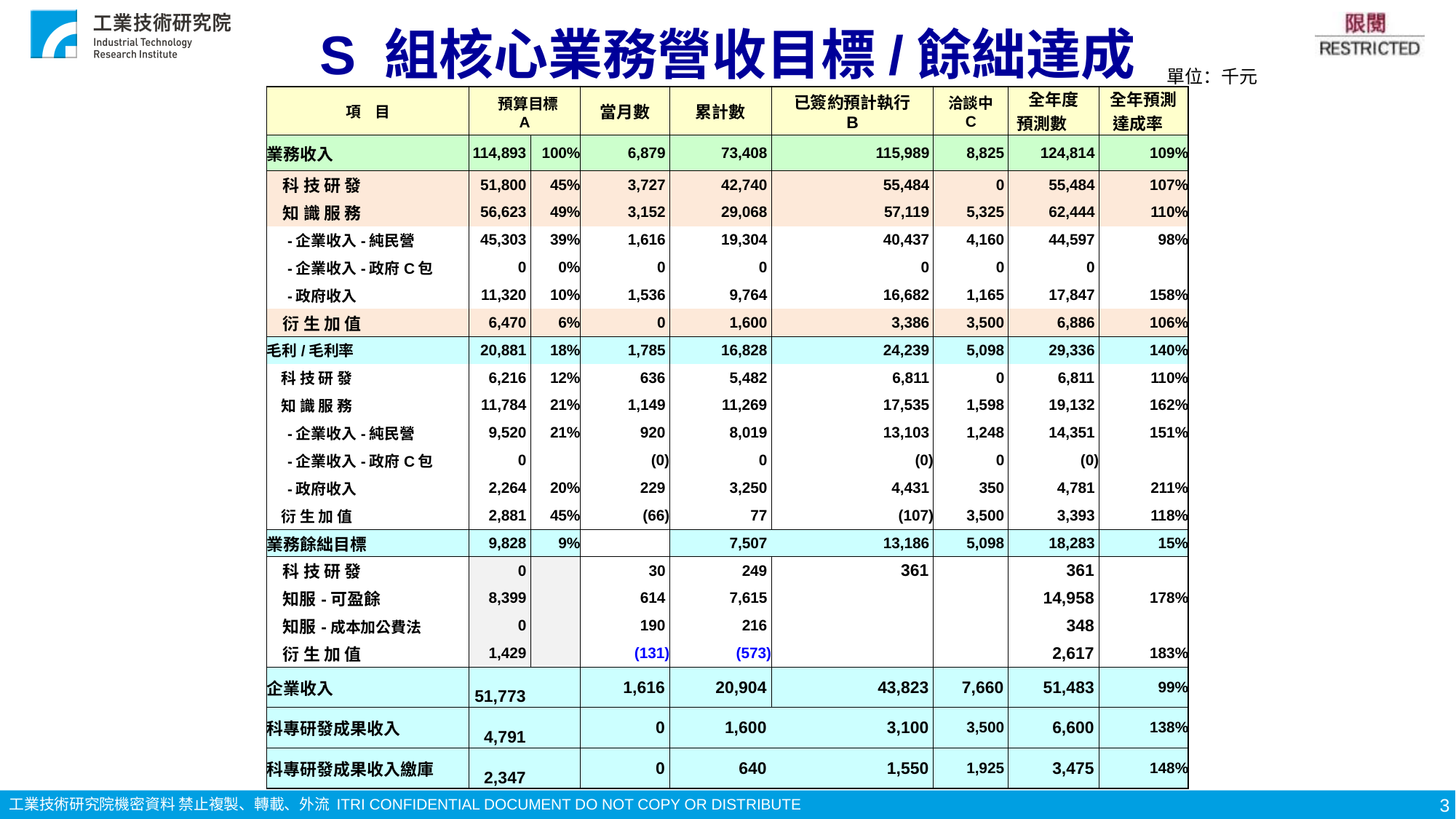

S 組核心業務營收目標/餘絀達成
單位：千元
| 項 目 | 預算目標 A |  | 當月數 | 累計數 | 已簽約預計執行 B | 洽談中 C | 全年度 預測數 | 全年預測 達成率 |
| --- | --- | --- | --- | --- | --- | --- | --- | --- |
| 業務收入 | 114,893 | 100% | 6,879 | 73,408 | 115,989 | 8,825 | 124,814 | 109% |
| 科 技 研 發 | 51,800 | 45% | 3,727 | 42,740 | 55,484 | 0 | 55,484 | 107% |
| 知 識 服 務 | 56,623 | 49% | 3,152 | 29,068 | 57,119 | 5,325 | 62,444 | 110% |
| -企業收入-純民營 | 45,303 | 39% | 1,616 | 19,304 | 40,437 | 4,160 | 44,597 | 98% |
| -企業收入-政府C包 | 0 | 0% | 0 | 0 | 0 | 0 | 0 |  |
| -政府收入 | 11,320 | 10% | 1,536 | 9,764 | 16,682 | 1,165 | 17,847 | 158% |
| 衍 生 加 值 | 6,470 | 6% | 0 | 1,600 | 3,386 | 3,500 | 6,886 | 106% |
| 毛利/毛利率 | 20,881 | 18% | 1,785 | 16,828 | 24,239 | 5,098 | 29,336 | 140% |
| 科 技 研 發 | 6,216 | 12% | 636 | 5,482 | 6,811 | 0 | 6,811 | 110% |
| 知 識 服 務 | 11,784 | 21% | 1,149 | 11,269 | 17,535 | 1,598 | 19,132 | 162% |
| -企業收入-純民營 | 9,520 | 21% | 920 | 8,019 | 13,103 | 1,248 | 14,351 | 151% |
| -企業收入-政府C包 | 0 |  | (0) | 0 | (0) | 0 | (0) |  |
| -政府收入 | 2,264 | 20% | 229 | 3,250 | 4,431 | 350 | 4,781 | 211% |
| 衍 生 加 值 | 2,881 | 45% | (66) | 77 | (107) | 3,500 | 3,393 | 118% |
| 業務餘絀目標 | 9,828 | 9% |  | 7,507 | 13,186 | 5,098 | 18,283 | 15% |
| 科 技 研 發 | 0 |  | 30 | 249 | 361 |  | 361 |  |
| 知服-可盈餘 | 8,399 |  | 614 | 7,615 |  |  | 14,958 | 178% |
| 知服-成本加公費法 | 0 |  | 190 | 216 |  |  | 348 |  |
| 衍 生 加 值 | 1,429 |  | (131) | (573) |  |  | 2,617 | 183% |
| 企業收入 | 51,773 |  | 1,616 | 20,904 | 43,823 | 7,660 | 51,483 | 99% |
| 科專研發成果收入 | 4,791 |  | 0 | 1,600 | 3,100 | 3,500 | 6,600 | 138% |
| 科專研發成果收入繳庫 | 2,347 |  | 0 | 640 | 1,550 | 1,925 | 3,475 | 148% |
3